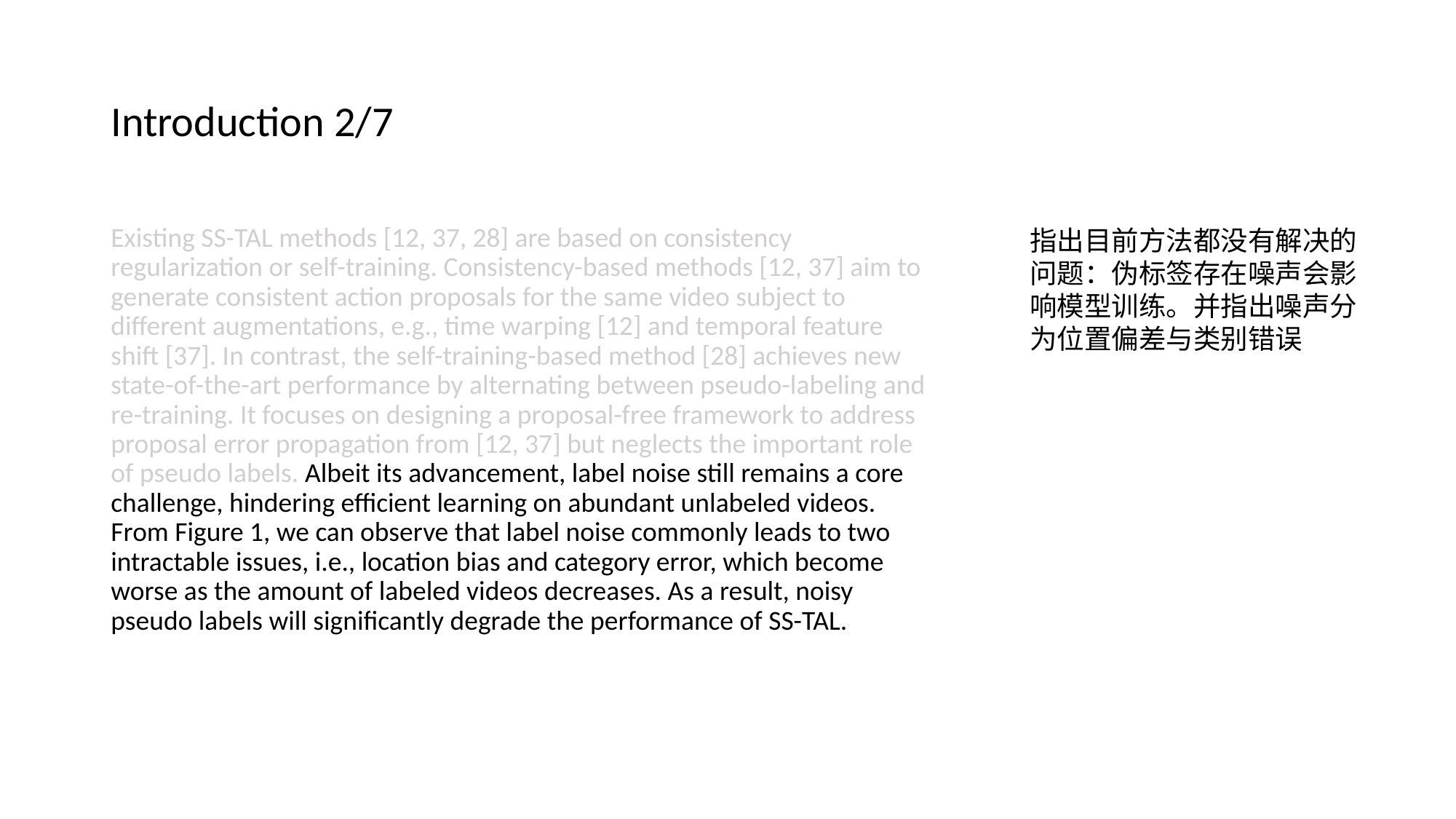

# Introduction 2/7
Existing SS-TAL methods [12, 37, 28] are based on consistency regularization or self-training. Consistency-based methods [12, 37] aim to generate consistent action proposals for the same video subject to different augmentations, e.g., time warping [12] and temporal feature shift [37]. In contrast, the self-training-based method [28] achieves new state-of-the-art performance by alternating between pseudo-labeling and re-training. It focuses on designing a proposal-free framework to address proposal error propagation from [12, 37] but neglects the important role of pseudo labels. Albeit its advancement, label noise still remains a core challenge, hindering efficient learning on abundant unlabeled videos. From Figure 1, we can observe that label noise commonly leads to two intractable issues, i.e., location bias and category error, which become worse as the amount of labeled videos decreases. As a result, noisy pseudo labels will significantly degrade the performance of SS-TAL.
指出目前方法都没有解决的问题：伪标签存在噪声会影响模型训练。并指出噪声分为位置偏差与类别错误